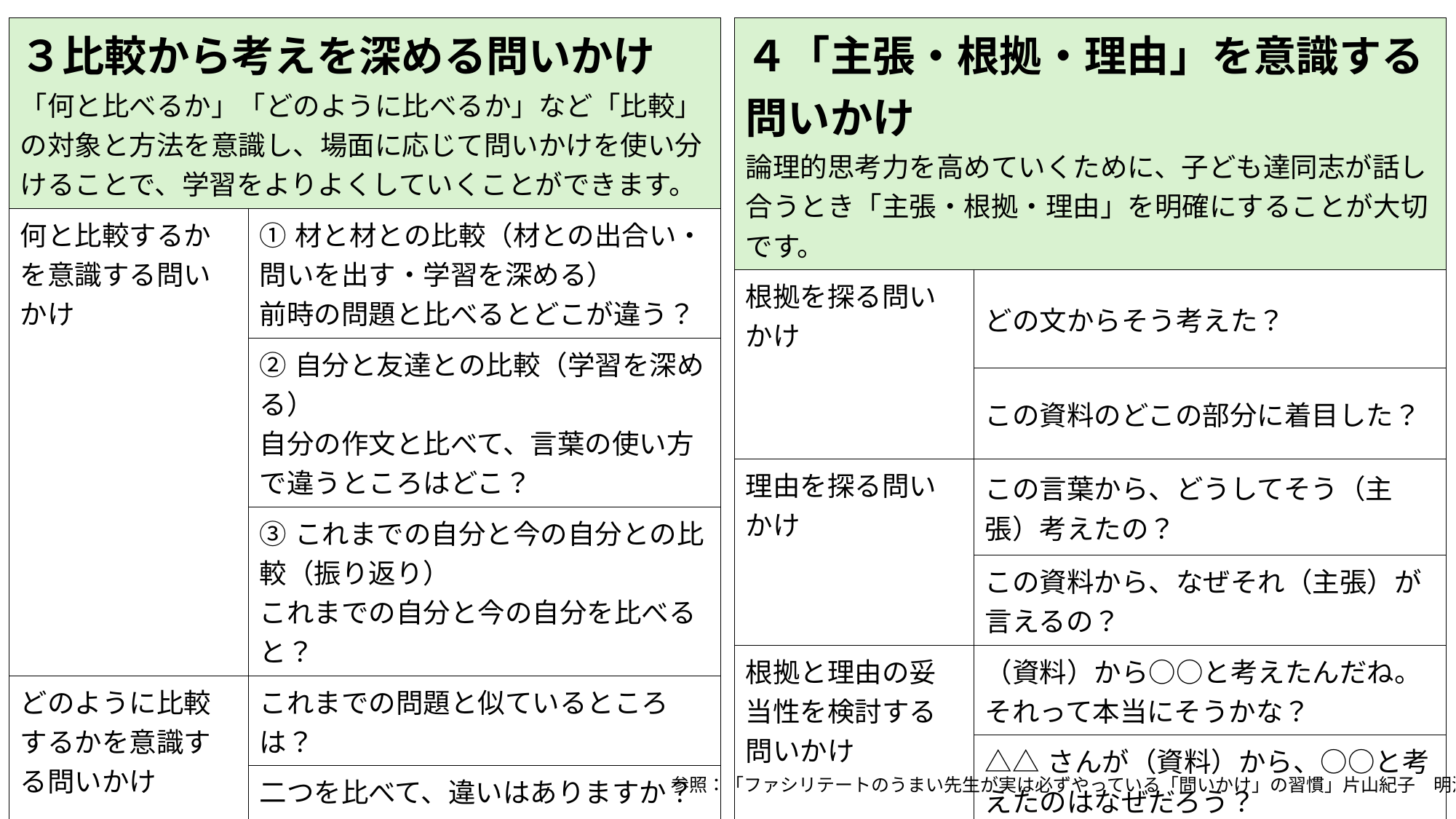

| ３比較から考えを深める問いかけ 「何と比べるか」「どのように比べるか」など「比較」の対象と方法を意識し、場面に応じて問いかけを使い分けることで、学習をよりよくしていくことができます。 |  |
| --- | --- |
| 何と比較するかを意識する問いかけ | ①材と材との比較（材との出合い・問いを出す・学習を深める） 前時の問題と比べるとどこが違う？ |
|  | ②自分と友達との比較（学習を深める） 自分の作文と比べて、言葉の使い方で違うところはどこ？ |
|  | ③これまでの自分と今の自分との比較（振り返り） これまでの自分と今の自分を比べると？ |
| どのように比較するかを意識する問いかけ | これまでの問題と似ているところは？ |
|  | 二つを比べて、違いはありますか？違いはどこですか？ |
| ４「主張・根拠・理由」を意識する問いかけ 論理的思考力を高めていくために、子ども達同志が話し合うとき「主張・根拠・理由」を明確にすることが大切です。 |  |
| --- | --- |
| 根拠を探る問いかけ | どの文からそう考えた？ |
|  | この資料のどこの部分に着目した？ |
| 理由を探る問いかけ | この言葉から、どうしてそう（主張）考えたの？ |
|  | この資料から、なぜそれ（主張）が言えるの？ |
| 根拠と理由の妥当性を検討する問いかけ | （資料）から○○と考えたんだね。それって本当にそうかな？ |
|  | △△さんが（資料）から、○○と考えたのはなぜだろう？ |
参照：「ファシリテートのうまい先生が実は必ずやっている「問いかけ」の習慣」片山紀子　明治図書